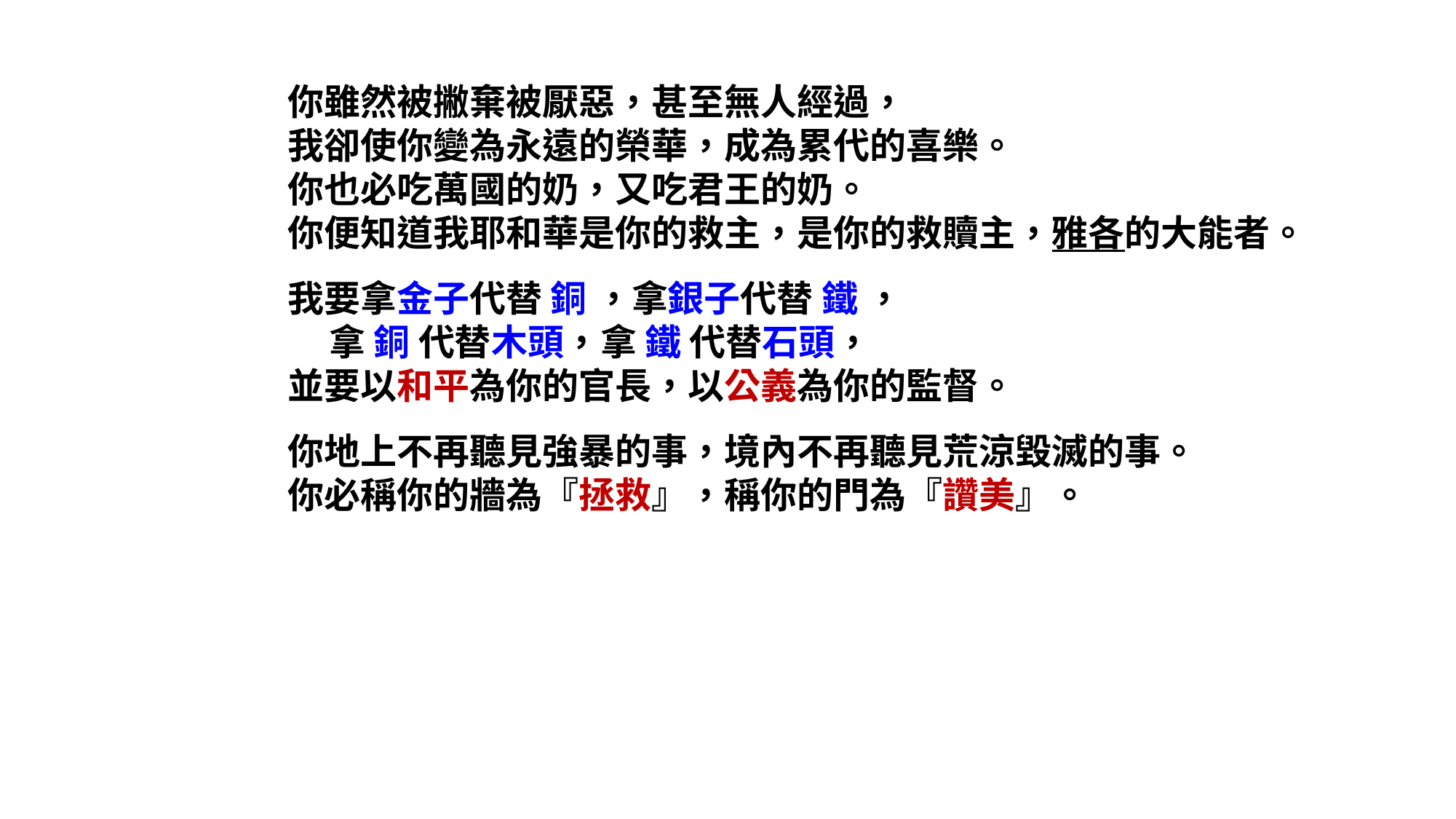

你雖然被撇棄被厭惡，甚至無人經過，
我卻使你變為永遠的榮華，成為累代的喜樂。
你也必吃萬國的奶，又吃君王的奶。
你便知道我耶和華是你的救主，是你的救贖主，雅各的大能者。

我要拿金子代替 銅 ，拿銀子代替 鐵 ，
    拿 銅 代替木頭，拿 鐵 代替石頭，
並要以和平為你的官長，以公義為你的監督。

你地上不再聽見強暴的事，境內不再聽見荒涼毀滅的事。
你必稱你的牆為『拯救』，稱你的門為『讚美』。